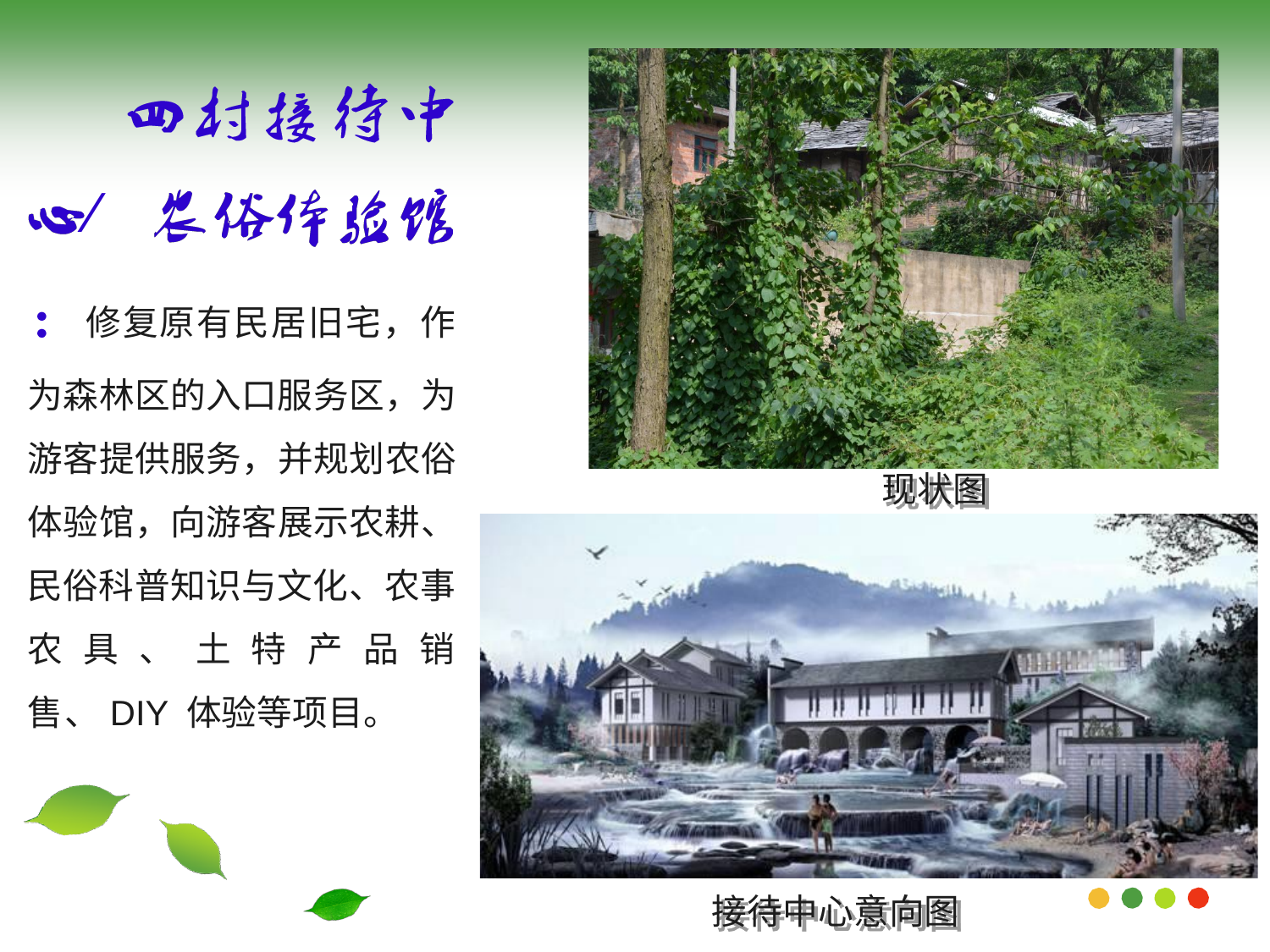

∕

修复原有民居旧宅，作
为森林区的入口服务区，为 游客提供服务，并规划农俗 体验馆，向游客展示农耕、 民俗科普知识与文化、农事 农具、土特产品销售、DIY 体验等项目。

现状图

接待中心意向图